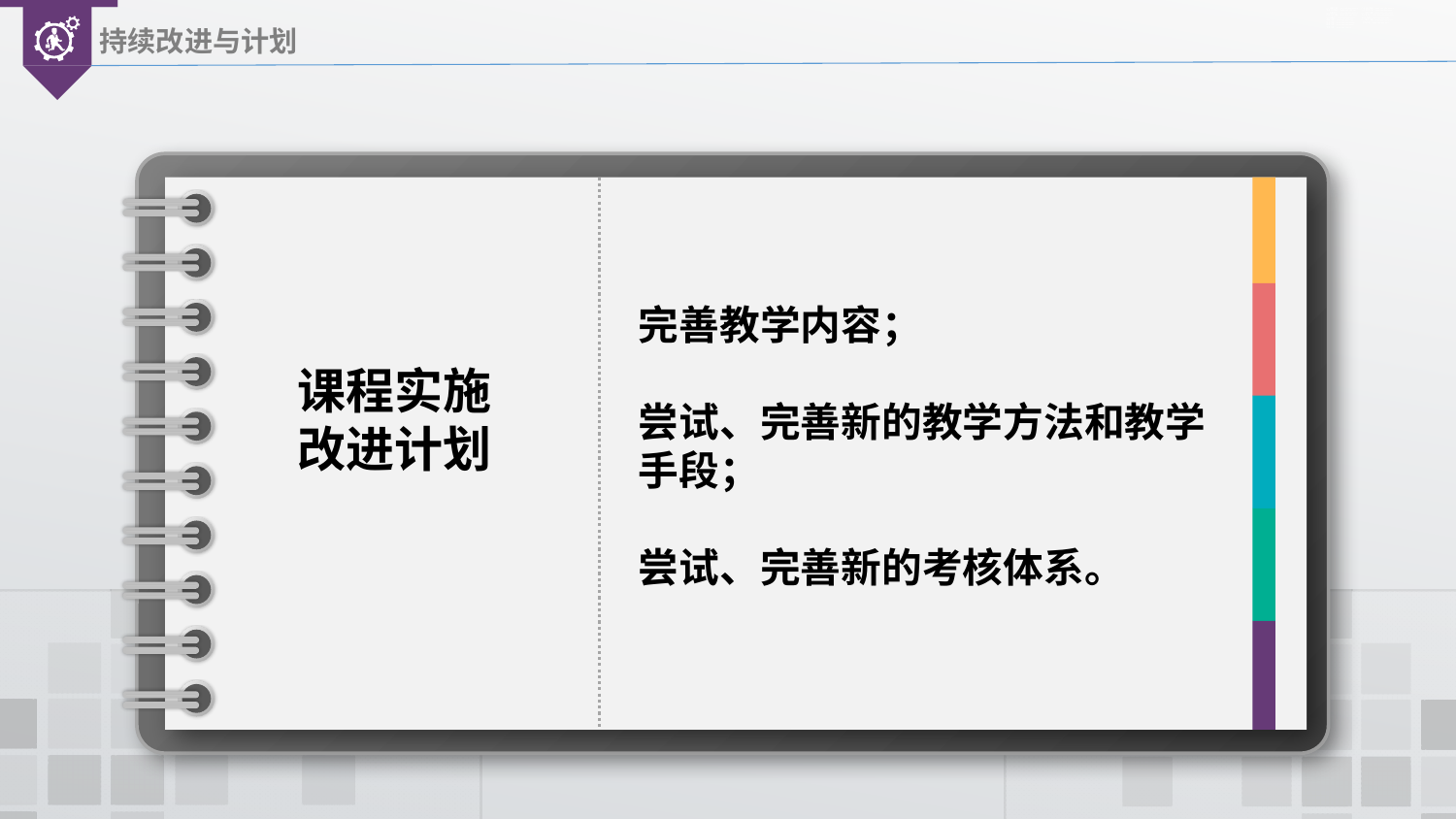

完善教学内容；

尝试、完善新的教学方法和教学手段；

尝试、完善新的考核体系。

课程实施
改进计划